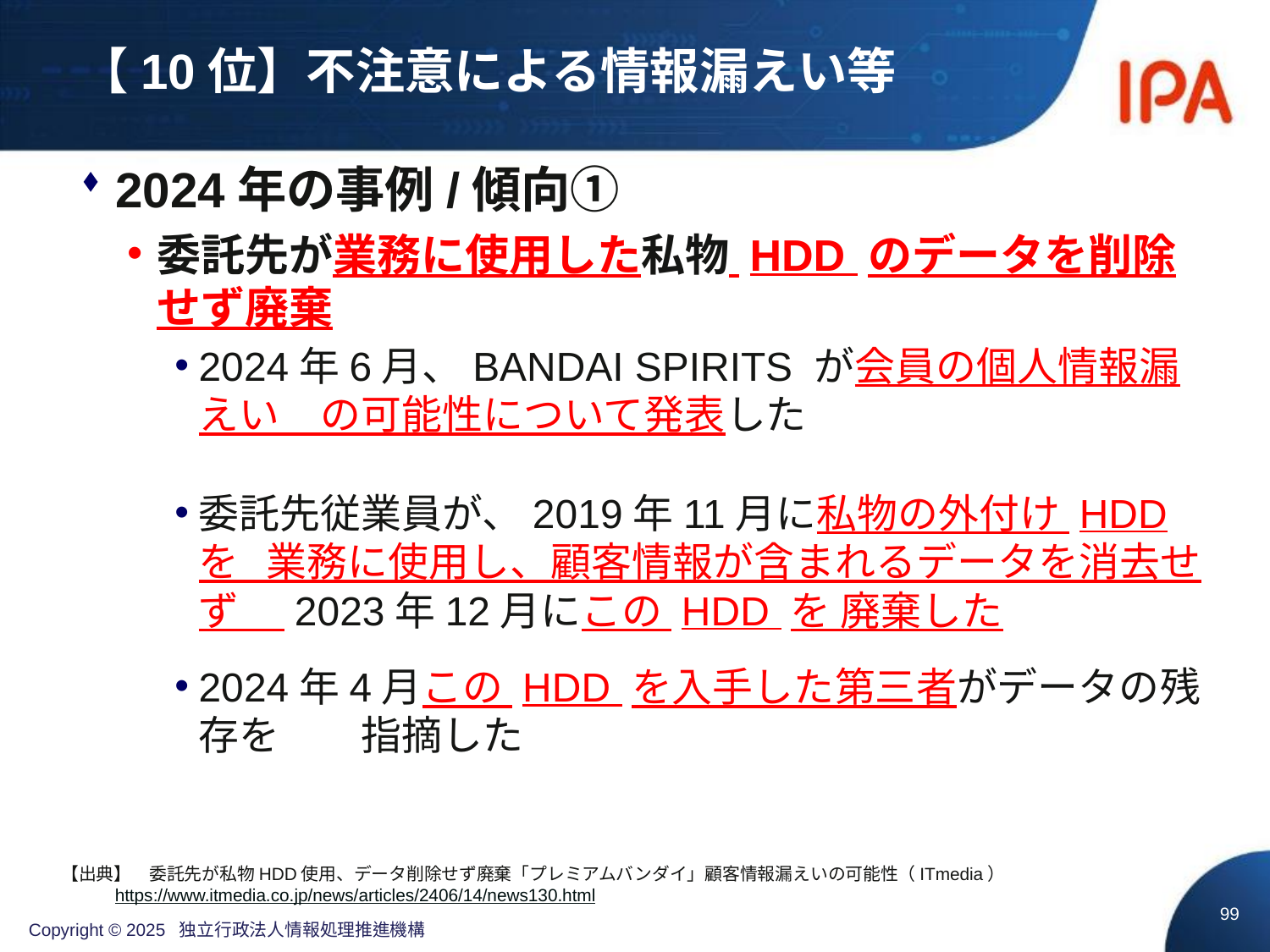

# 【10位】不注意による情報漏えい等
2024年の事例/傾向①
委託先が業務に使用した私物 HDD のデータを削除せず廃棄
2024年6月、BANDAI SPIRITS が会員の個人情報漏えい　の可能性について発表した

委託先従業員が、2019年11月に私物の外付け HDD を   業務に使用し、顧客情報が含まれるデータを消去せず     2023年12月にこの HDD を 廃棄した

2024年4月この HDD を入手した第三者がデータの残存を　　指摘した
【出典】　委託先が私物HDD使用、データ削除せず廃棄「プレミアムバンダイ」顧客情報漏えいの可能性（ITmedia）
           https://www.itmedia.co.jp/news/articles/2406/14/news130.html
99
Copyright © 2025  独立行政法人情報処理推進機構